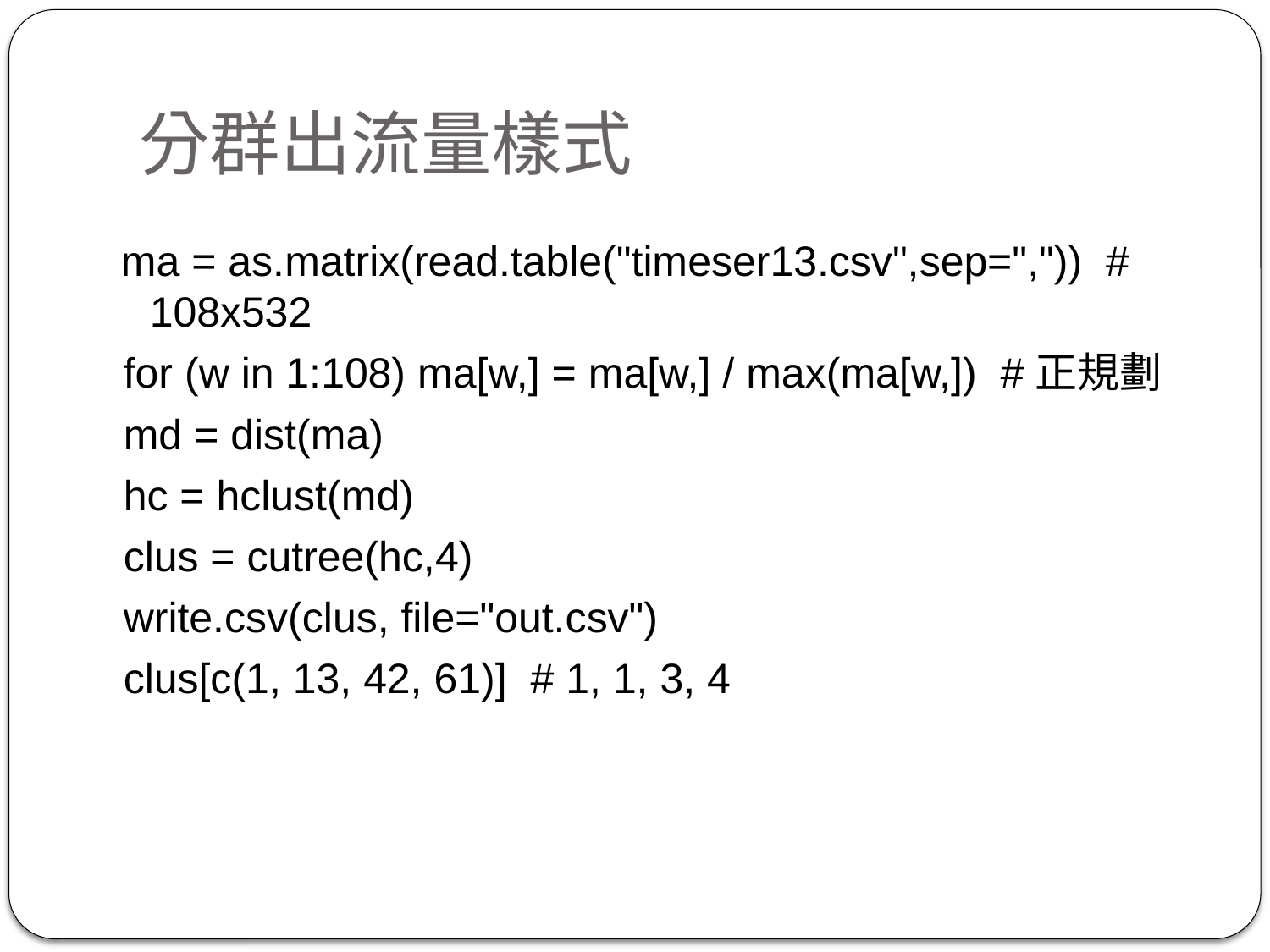

# 分群出流量樣式
 ma = as.matrix(read.table("timeser13.csv",sep=","))  # 108x532
 for (w in 1:108) ma[w,] = ma[w,] / max(ma[w,])  #正規劃
 md = dist(ma)
 hc = hclust(md)
 clus = cutree(hc,4)
 write.csv(clus, file="out.csv")
 clus[c(1, 13, 42, 61)]  # 1, 1, 3, 4